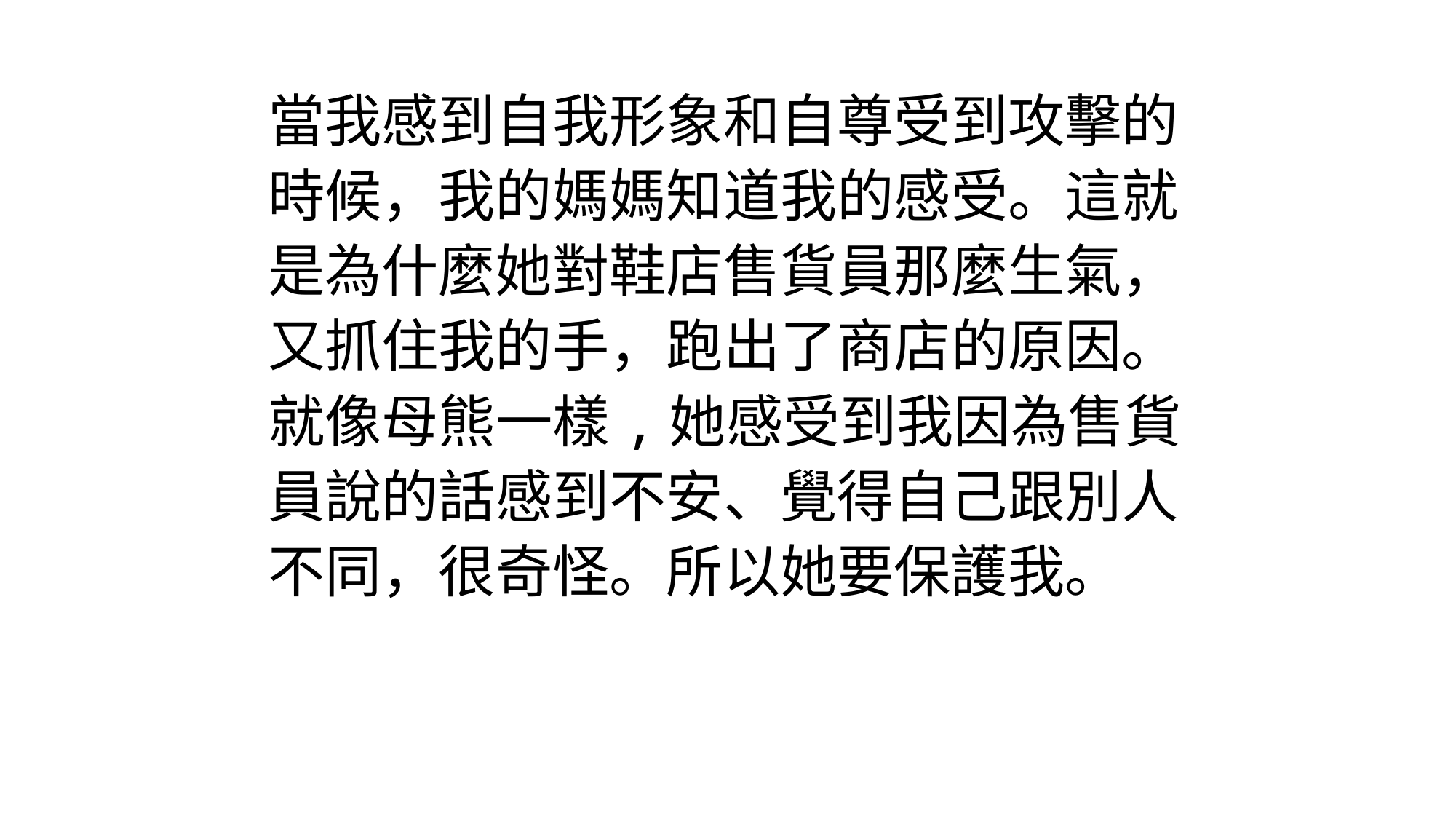

當我感到自我形象和自尊受到攻擊的時候，我的媽媽知道我的感受。這就是為什麼她對鞋店售貨員那麼生氣，又抓住我的手，跑出了商店的原因。就像母熊一樣,她感受到我因為售貨員說的話感到不安、覺得自己跟別人不同，很奇怪。所以她要保護我。